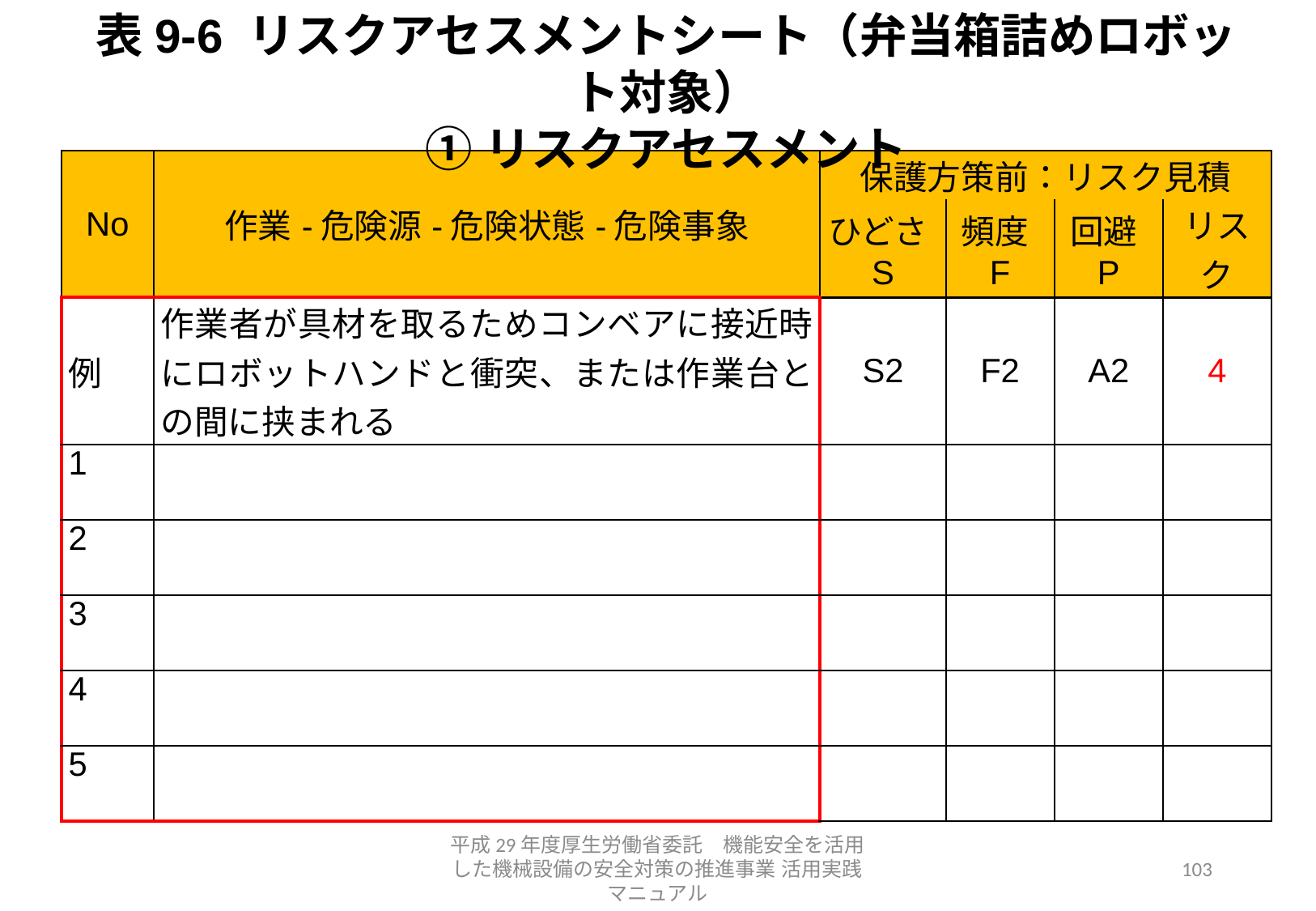

表9-6 リスクアセスメントシート（弁当箱詰めロボット対象）
①リスクアセスメント
| No | 作業-危険源-危険状態-危険事象 | 保護方策前：リスク見積 |  |  |  |
| --- | --- | --- | --- | --- | --- |
|  |  | ひどさS | 頻度F | 回避P | リスク |
| 例 | 作業者が具材を取るためコンベアに接近時にロボットハンドと衝突、または作業台との間に挟まれる | S2 | F2 | A2 | 4 |
| 1 |  |  |  |  |  |
| 2 |  |  |  |  |  |
| 3 |  |  |  |  |  |
| 4 |  |  |  |  |  |
| 5 |  |  |  |  |  |
平成29年度厚生労働省委託　機能安全を活用した機械設備の安全対策の推進事業 活用実践マニュアル
103